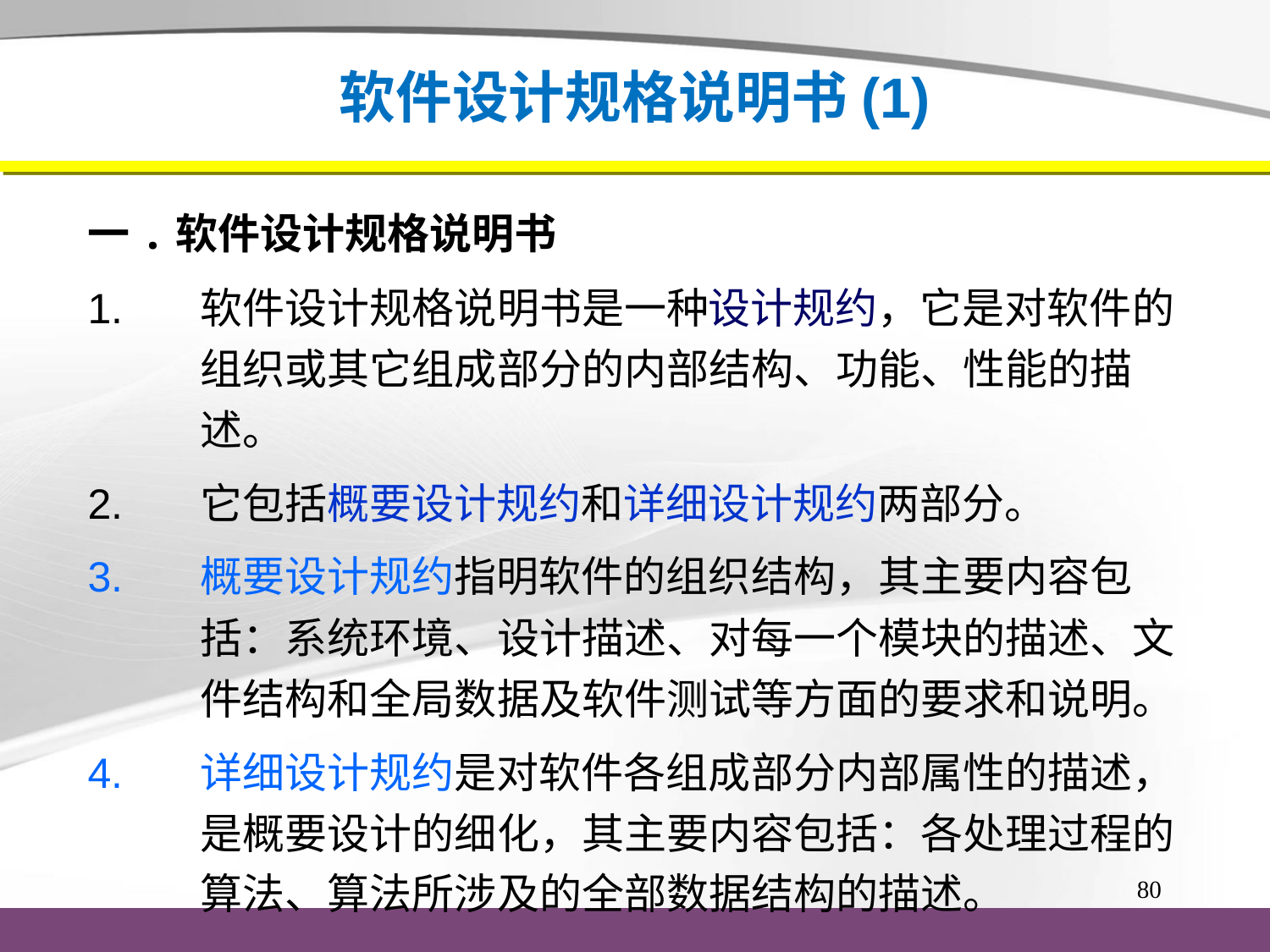

# 软件设计规格说明书(1)
一.软件设计规格说明书
软件设计规格说明书是一种设计规约，它是对软件的组织或其它组成部分的内部结构、功能、性能的描述。
它包括概要设计规约和详细设计规约两部分。
概要设计规约指明软件的组织结构，其主要内容包括：系统环境、设计描述、对每一个模块的描述、文件结构和全局数据及软件测试等方面的要求和说明。
详细设计规约是对软件各组成部分内部属性的描述，是概要设计的细化，其主要内容包括：各处理过程的算法、算法所涉及的全部数据结构的描述。
80